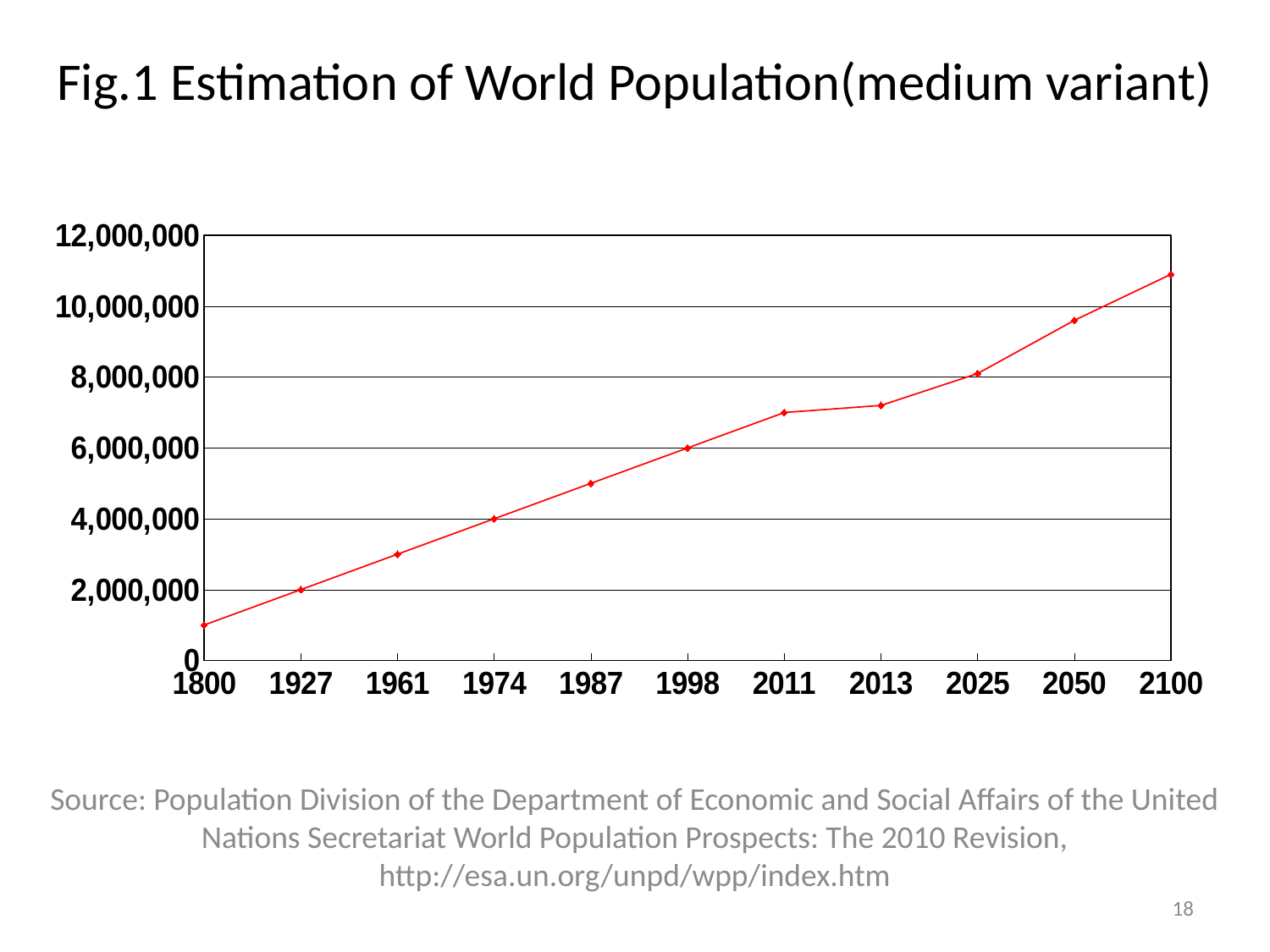

# Fig.1 Estimation of World Population(medium variant)

### Chart

| Category | 世界の人口 |
|---|---|
| 1800 | 1000000.0 |
| 1927 | 2000000.0 |
| 1961 | 3000000.0 |
| 1974 | 4000000.0 |
| 1987 | 5000000.0 |
| 1998 | 6000000.0 |
| 2011 | 7000000.0 |
| 2013 | 7200000.0 |
| 2025 | 8100000.0 |
| 2050 | 9600000.0 |
| 2100 | 10900000.0 |
Source: Population Division of the Department of Economic and Social Affairs of the United Nations Secretariat World Population Prospects: The 2010 Revision, http://esa.un.org/unpd/wpp/index.htm
18